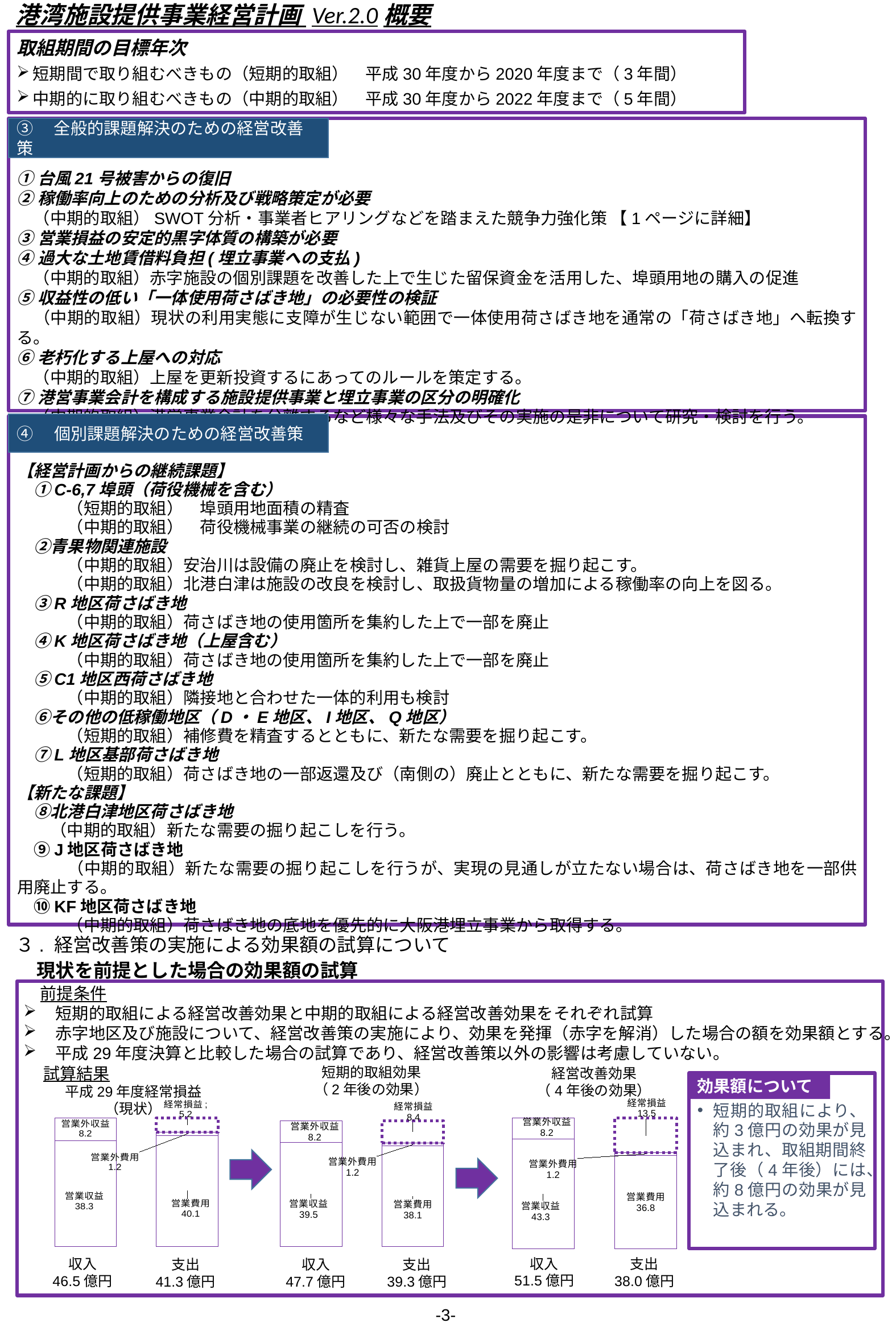

港湾施設提供事業経営計画 Ver.2.0概要
取組期間の目標年次
短期間で取り組むべきもの（短期的取組）　平成30年度から2020年度まで（3年間）
中期的に取り組むべきもの（中期的取組）　平成30年度から2022年度まで（5年間）
③　全般的課題解決のための経営改善策

①台風21号被害からの復旧
②稼働率向上のための分析及び戦略策定が必要
　（中期的取組）SWOT分析・事業者ヒアリングなどを踏まえた競争力強化策 【1ページに詳細】
③営業損益の安定的黒字体質の構築が必要
④過大な土地賃借料負担(埋立事業への支払)
　（中期的取組）赤字施設の個別課題を改善した上で生じた留保資金を活用した、埠頭用地の購入の促進
⑤収益性の低い「一体使用荷さばき地」の必要性の検証
　（中期的取組）現状の利用実態に支障が生じない範囲で一体使用荷さばき地を通常の「荷さばき地」へ転換する。
⑥老朽化する上屋への対応
　（中期的取組）上屋を更新投資するにあってのルールを策定する。
⑦港営事業会計を構成する施設提供事業と埋立事業の区分の明確化
　（中期的取組）港営事業会計を分離するなど様々な手法及びその実施の是非について研究・検討を行う。

④　個別課題解決のための経営改善策

【経営計画からの継続課題】
　①C-6,7埠頭（荷役機械を含む）
　　　（短期的取組）　埠頭用地面積の精査
　　　（中期的取組）　荷役機械事業の継続の可否の検討
　②青果物関連施設
　　　（中期的取組）安治川は設備の廃止を検討し、雑貨上屋の需要を掘り起こす。
　　　（中期的取組）北港白津は施設の改良を検討し、取扱貨物量の増加による稼働率の向上を図る。
　③R地区荷さばき地
　　　（中期的取組）荷さばき地の使用箇所を集約した上で一部を廃止
　④K地区荷さばき地（上屋含む）
　　　（中期的取組）荷さばき地の使用箇所を集約した上で一部を廃止
　⑤C1地区西荷さばき地
　　　（中期的取組）隣接地と合わせた一体的利用も検討
　⑥その他の低稼働地区（D・E地区、I地区、Q地区）
　　　（短期的取組）補修費を精査するとともに、新たな需要を掘り起こす。
　⑦L地区基部荷さばき地
　　　（短期的取組）荷さばき地の一部返還及び（南側の）廃止とともに、新たな需要を掘り起こす。
【新たな課題】
　⑧北港白津地区荷さばき地
　　（中期的取組）新たな需要の掘り起こしを行う。
　⑨J地区荷さばき地
　　　（中期的取組）新たな需要の掘り起こしを行うが、実現の見通しが立たない場合は、荷さばき地を一部供用廃止する。
　⑩KF地区荷さばき地
　　　（中期的取組）荷さばき地の底地を優先的に大阪港埋立事業から取得する。

３. 経営改善策の実施による効果額の試算について
現状を前提とした場合の効果額の試算
　前提条件
短期的取組による経営改善効果と中期的取組による経営改善効果をそれぞれ試算
赤字地区及び施設について、経営改善策の実施により、効果を発揮（赤字を解消）した場合の額を効果額とする。
平成29年度決算と比較した場合の試算であり、経営改善策以外の影響は考慮していない。

　試算結果
短期的取組効果
（2年後の効果）
経営改善効果
（4年後の効果）
効果額について

短期的取組により、約3億円の効果が見込まれ、取組期間終了後（4年後）には、約8億円の効果が見込まれる。
平成29年度経常損益
（現状）

### Chart

| Category | 営業収益 | 営業外収益 | 営業費用 | 営業外費用 | 経常損益 |
|---|---|---|---|---|---|
| 47.7 | 39.5 | 8.2 | None | None | None |
| 39.300000000000004 | None | None | 38.1 | 1.2 | 8.4 |

### Chart

| Category | 営業収益 | 営業外収益 | 営業費用 | 営業外費用 | 経常損益 |
|---|---|---|---|---|---|
| 51.5 | 43.3 | 8.2 | None | None | None |
| 38.000000000000007 | None | None | 36.800000000000004 | 1.2 | 13.5 |

### Chart

| Category | 営業収益 | 営業外収益 | 営業費用 | 営業外費用 | 経常損益 |
|---|---|---|---|---|---|
| 46.5 | 38.3 | 8.2 | None | None | None |
| 41.300000000000004 | None | None | 40.1 | 1.2 | 5.2 |

収入
51.5億円
支出
38.0億円
収入
46.5億円
支出
41.3億円
収入
47.7億円
支出
39.3億円
-3-